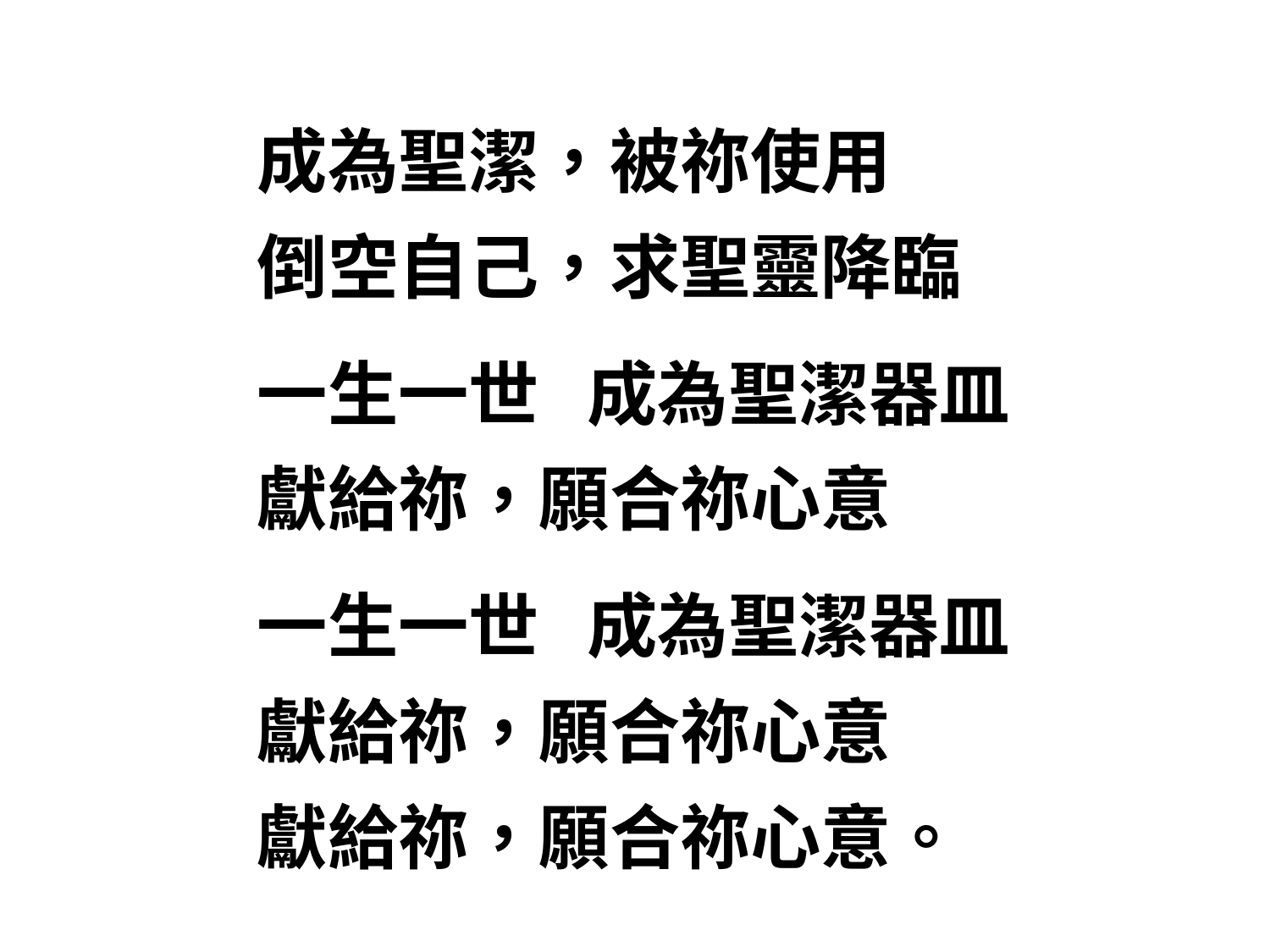

成為聖潔，被祢使用
倒空自己，求聖靈降臨

一生一世   成為聖潔器皿
獻給祢，願合祢心意

一生一世   成為聖潔器皿
獻給祢，願合祢心意
獻給祢，願合祢心意。